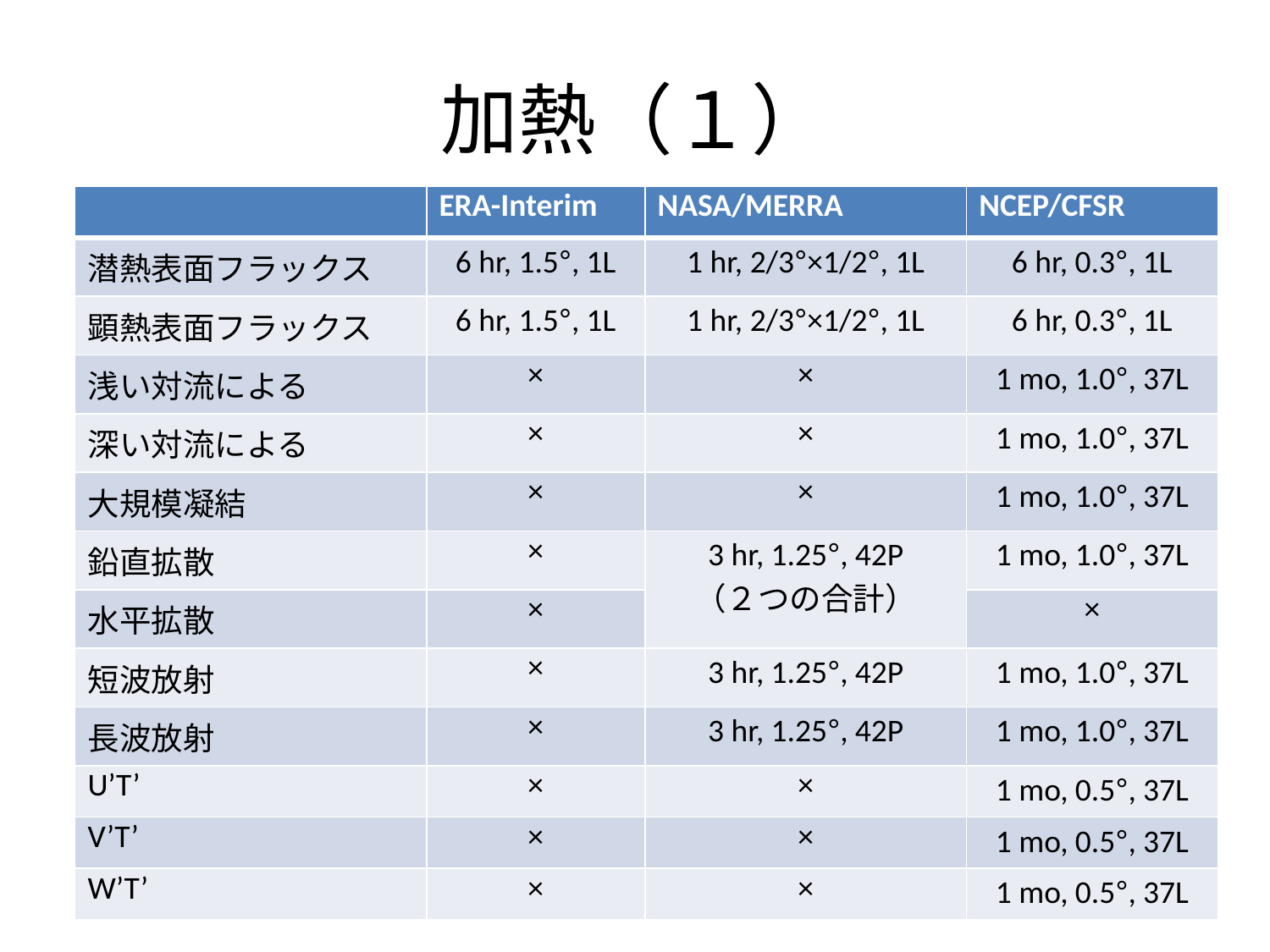

# 加熱（１）
|  | ERA-Interim | NASA/MERRA | NCEP/CFSR |
| --- | --- | --- | --- |
| 潜熱表面フラックス | 6 hr, 1.5°, 1L | 1 hr, 2/3°×1/2°, 1L | 6 hr, 0.3°, 1L |
| 顕熱表面フラックス | 6 hr, 1.5°, 1L | 1 hr, 2/3°×1/2°, 1L | 6 hr, 0.3°, 1L |
| 浅い対流による | × | × | 1 mo, 1.0°, 37L |
| 深い対流による | × | × | 1 mo, 1.0°, 37L |
| 大規模凝結 | × | × | 1 mo, 1.0°, 37L |
| 鉛直拡散 | × | 3 hr, 1.25°, 42P （２つの合計） | 1 mo, 1.0°, 37L |
| 水平拡散 | × |  | × |
| 短波放射 | × | 3 hr, 1.25°, 42P | 1 mo, 1.0°, 37L |
| 長波放射 | × | 3 hr, 1.25°, 42P | 1 mo, 1.0°, 37L |
| U’T’ | × | × | 1 mo, 0.5°, 37L |
| V’T’ | × | × | 1 mo, 0.5°, 37L |
| W’T’ | × | × | 1 mo, 0.5°, 37L |